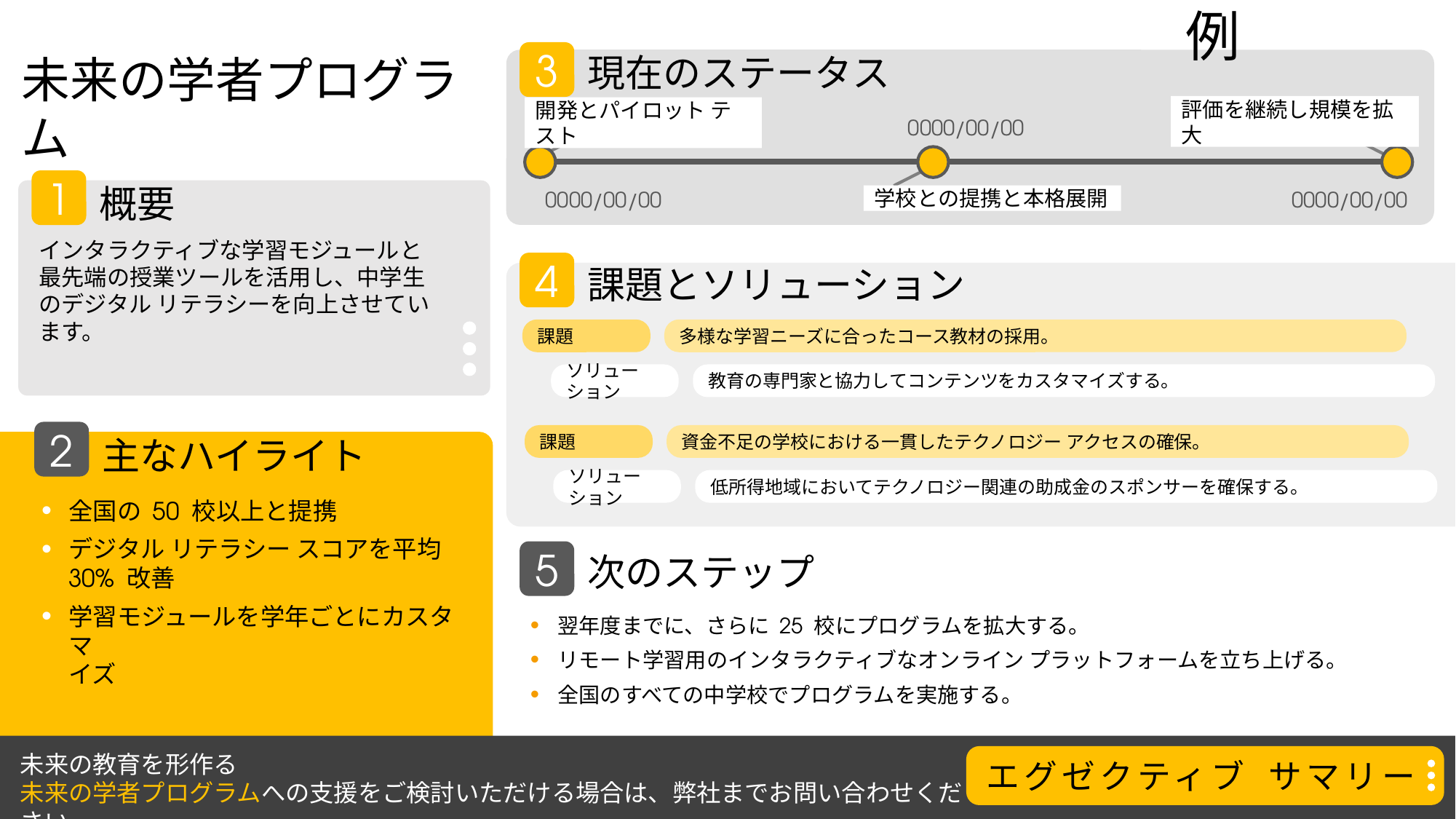

例

3
未来の学者プログラム

現在のステータス
評価を継続し規模を拡大
0000/00/00
開発とパイロット テスト

1

0000/00/00
0000/00/00
概要
学校との提携と本格展開
インタラクティブな学習モジュールと最先端の授業ツールを活用し、中学生のデジタル リテラシーを向上させています。

4
課題とソリューション
課題
多様な学習ニーズに合ったコース教材の採用。

ソリューション
教育の専門家と協力してコンテンツをカスタマイズする。

2
課題
資金不足の学校における一貫したテクノロジー アクセスの確保。

主なハイライト
ソリューション
低所得地域においてテクノロジー関連の助成金のスポンサーを確保する。
全国の 50 校以上と提携
デジタル リテラシー スコアを平均 30% 改善
学習モジュールを学年ごとにカスタマ
イズ

5
次のステップ
翌年度までに、さらに 25 校にプログラムを拡大する。
リモート学習用のインタラクティブなオンライン プラットフォームを立ち上げる。
全国のすべての中学校でプログラムを実施する。

未来の教育を形作る
未来の学者プログラムへの支援をご検討いただける場合は、弊社までお問い合わせください。

エグゼクティブ サマリー